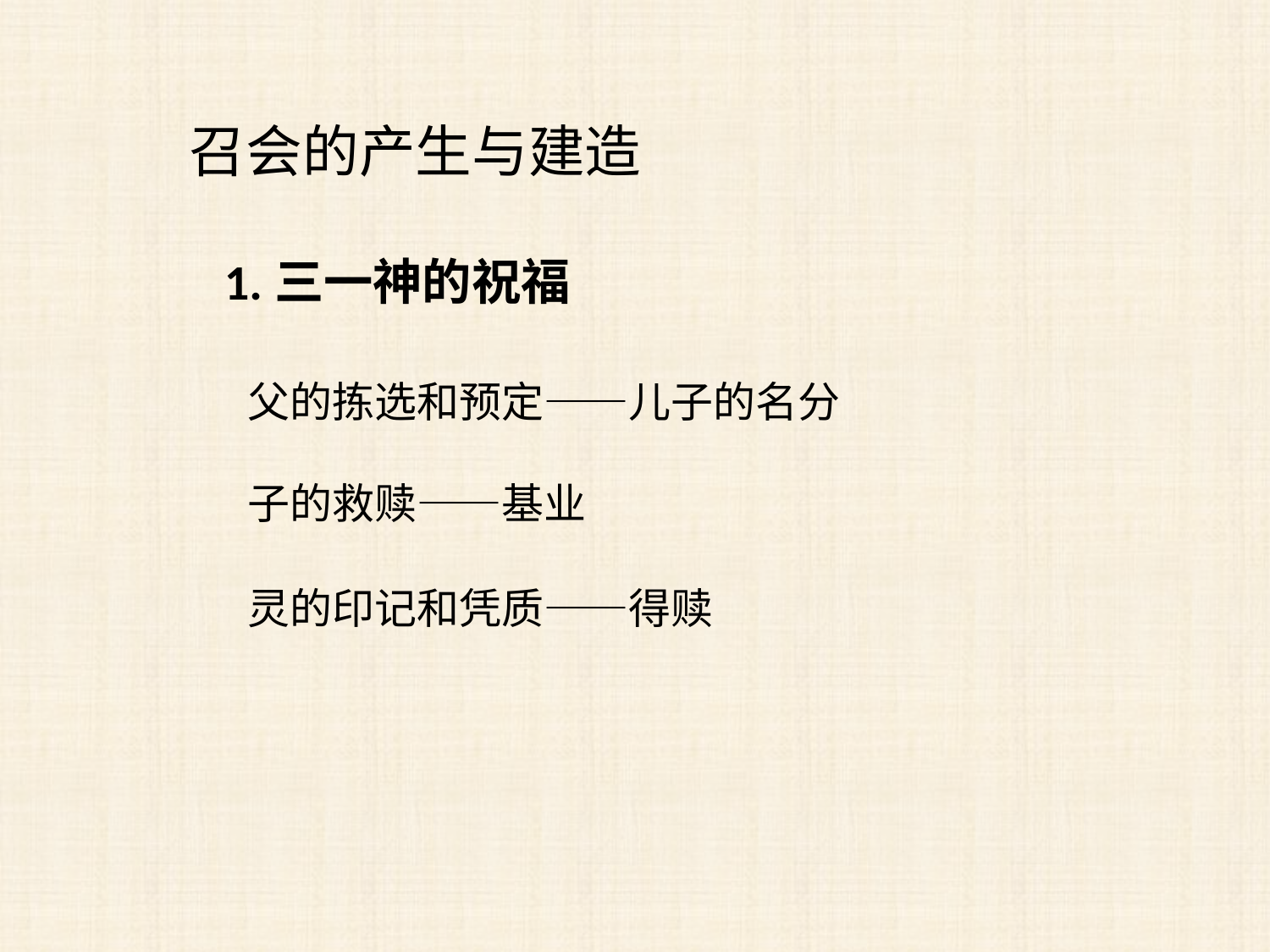

召会的产生与建造
1.三一神的祝福
父的拣选和预定——儿子的名分
子的救赎——基业
灵的印记和凭质——得赎